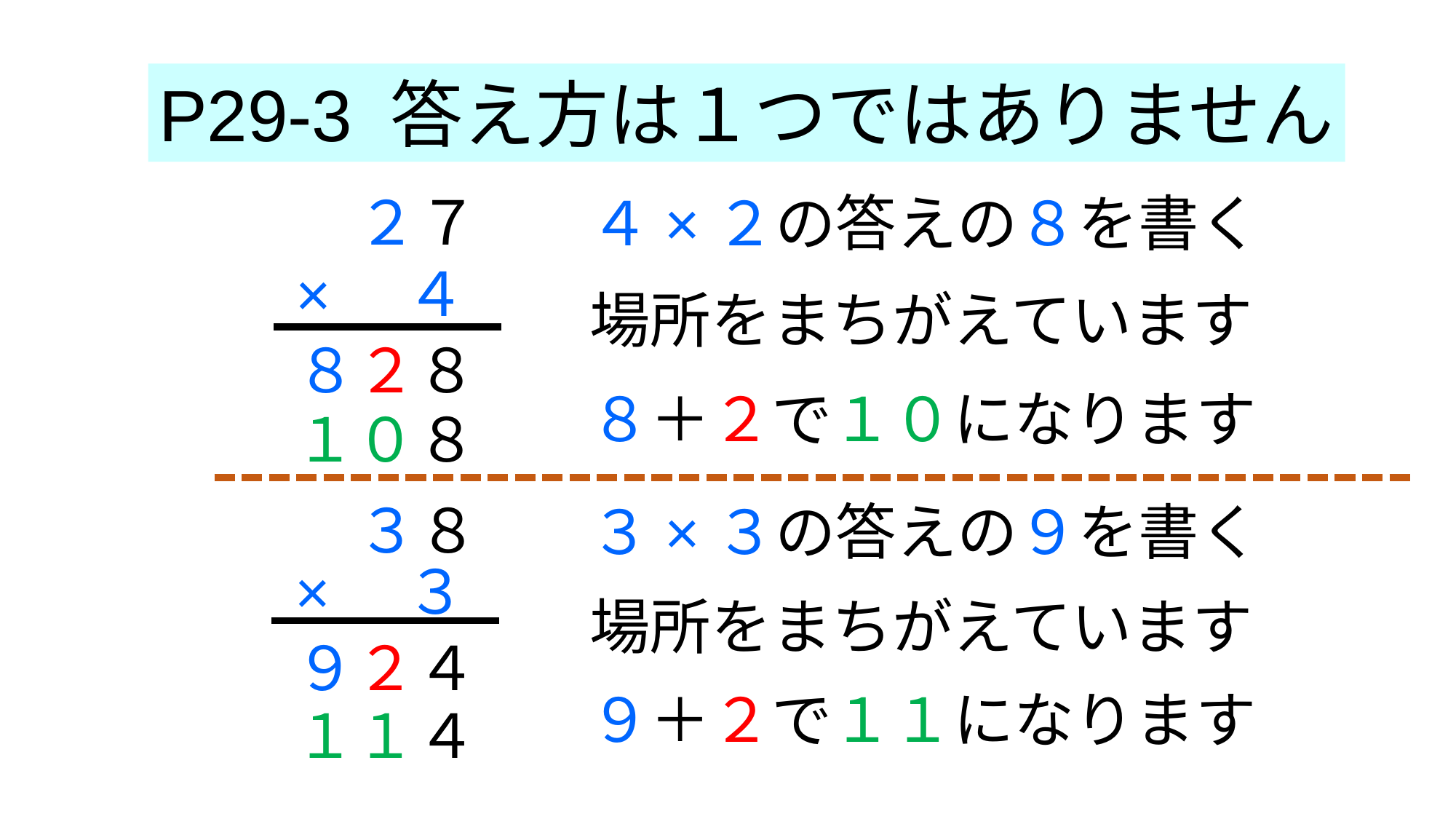

P29-3 答え方は１つではありません
２７
４×２の答えの８を書く
×　４
場所をまちがえています
８２８
８＋２で１０になります
１０８
３８
３×３の答えの９を書く
×　３
場所をまちがえています
９２４
９＋２で１１になります
１１４